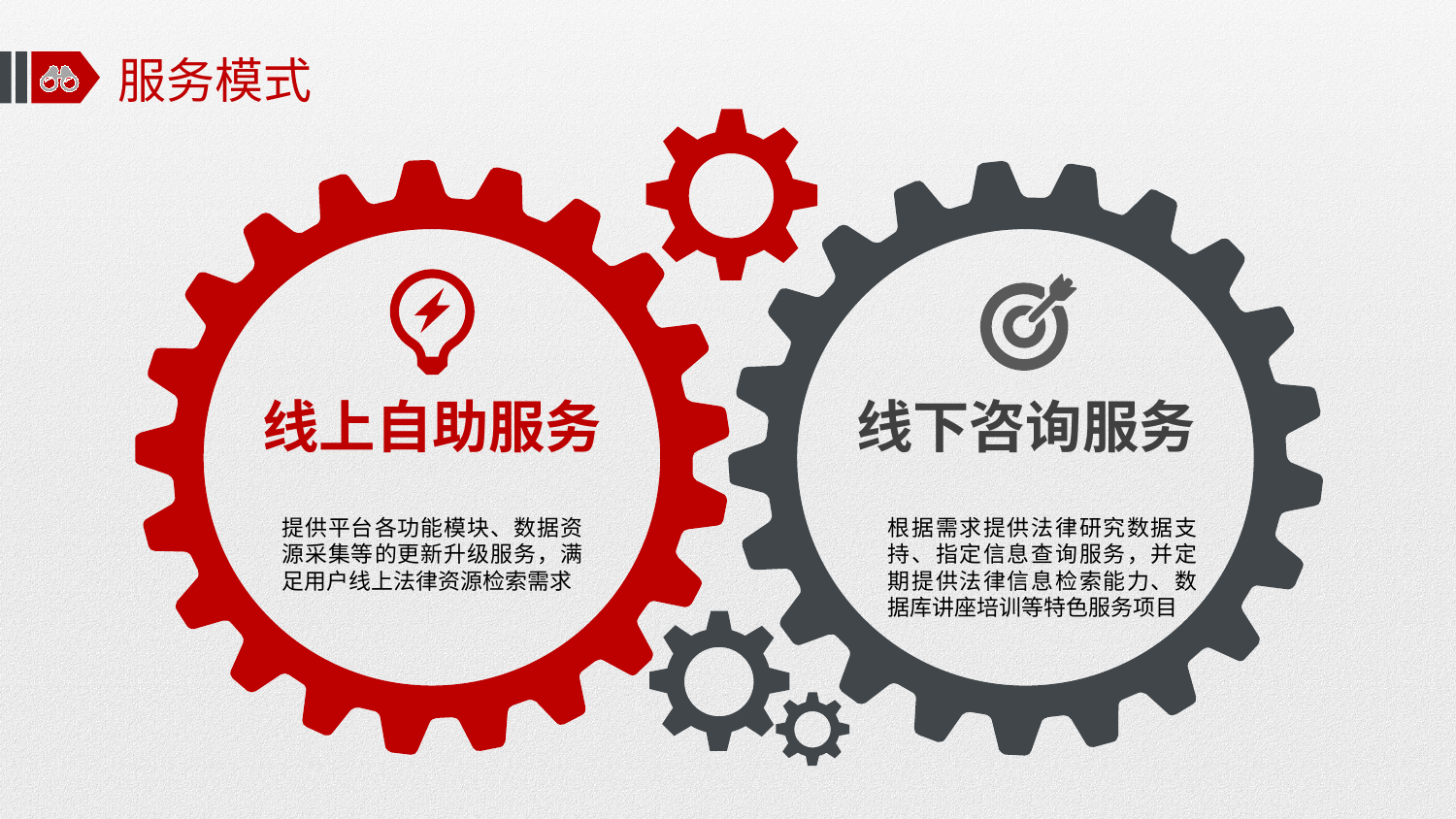

# 服务模式

线下咨询服务
线上自助服务
根据需求提供法律研究数据支持、指定信息查询服务，并定期提供法律信息检索能力、数据库讲座培训等特色服务项目
提供平台各功能模块、数据资源采集等的更新升级服务，满足用户线上法律资源检索需求